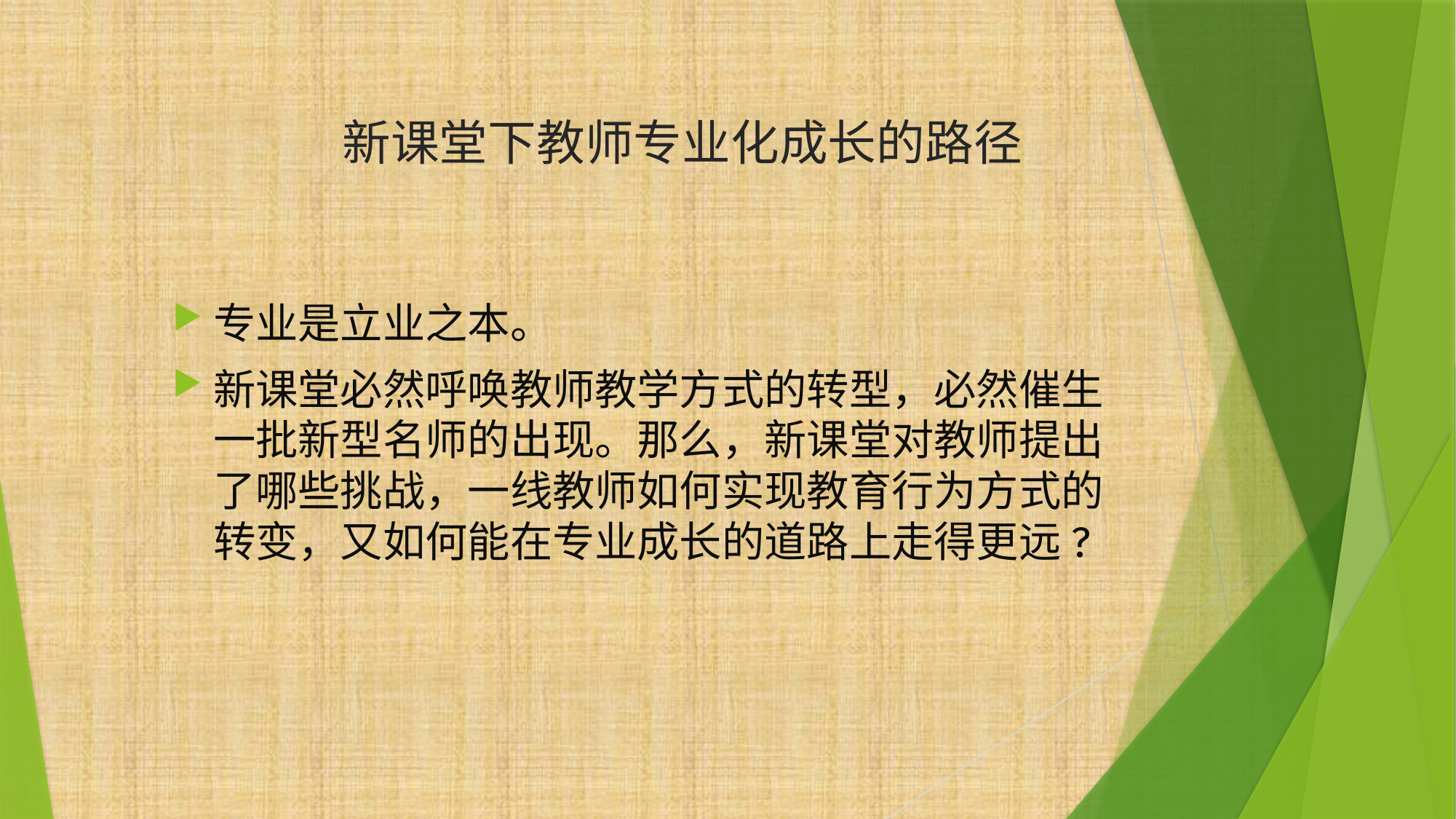

# 新课堂下教师专业化成长的路径
专业是立业之本。
新课堂必然呼唤教师教学方式的转型，必然催生一批新型名师的出现。那么，新课堂对教师提出了哪些挑战，一线教师如何实现教育行为方式的转变，又如何能在专业成长的道路上走得更远?